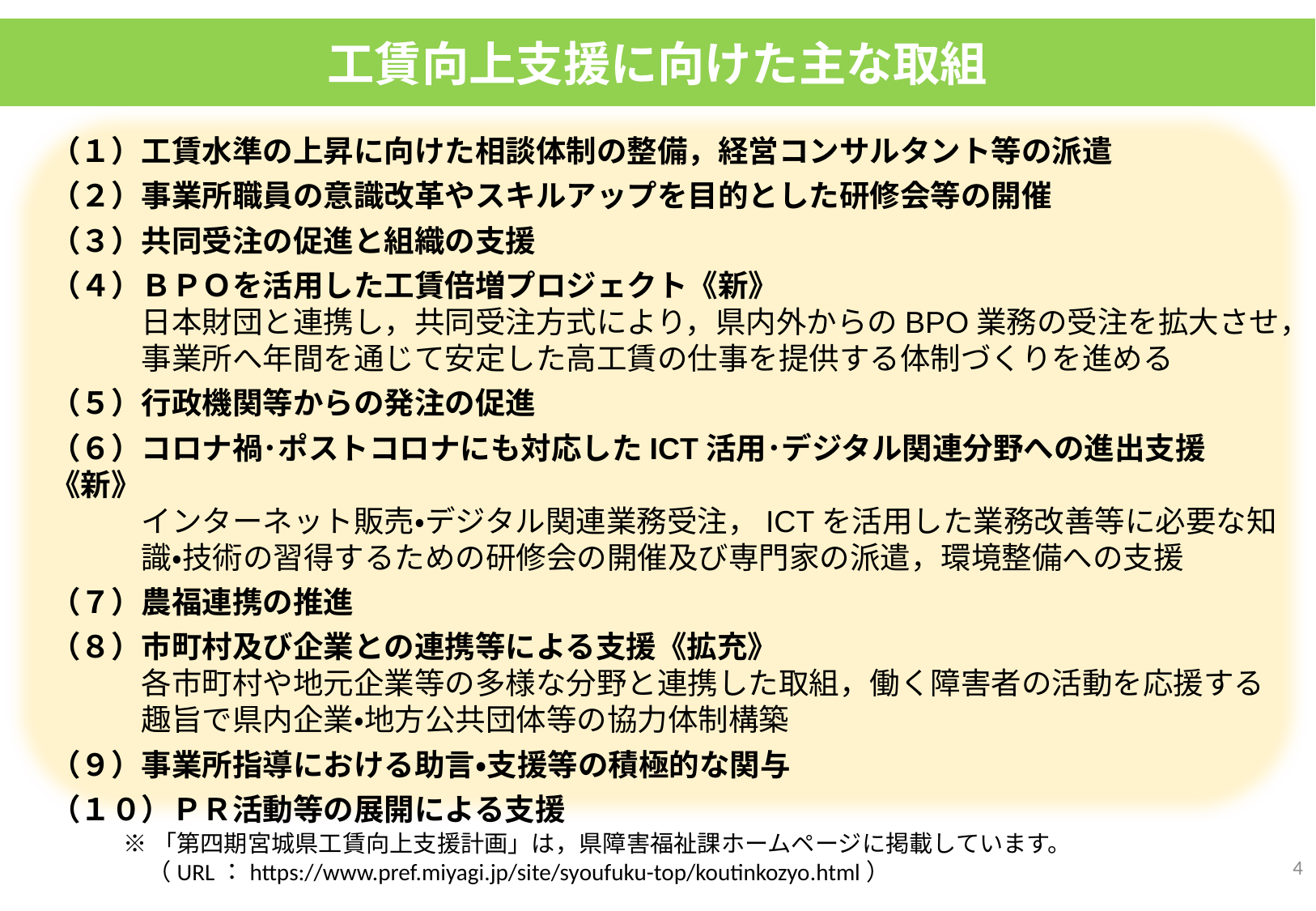

工賃向上支援に向けた主な取組

（１）工賃水準の上昇に向けた相談体制の整備，経営コンサルタント等の派遣

（２）事業所職員の意識改革やスキルアップを目的とした研修会等の開催

（３）共同受注の促進と組織の支援

（４）ＢＰＯを活用した工賃倍増プロジェクト《新》
　　　日本財団と連携し，共同受注方式により，県内外からのBPO業務の受注を拡大させ，
　　　事業所へ年間を通じて安定した高工賃の仕事を提供する体制づくりを進める

（５）行政機関等からの発注の促進

（６）コロナ禍･ポストコロナにも対応したICT活用･デジタル関連分野への進出支援《新》
　　　インターネット販売・デジタル関連業務受注，ICTを活用した業務改善等に必要な知
　　　識・技術の習得するための研修会の開催及び専門家の派遣，環境整備への支援

（７）農福連携の推進

（８）市町村及び企業との連携等による支援《拡充》
　　　各市町村や地元企業等の多様な分野と連携した取組，働く障害者の活動を応援する
　　　趣旨で県内企業・地方公共団体等の協力体制構築

（９）事業所指導における助言・支援等の積極的な関与

（１０）ＰＲ活動等の展開による支援
※「第四期宮城県工賃向上支援計画」は，県障害福祉課ホームページに掲載しています。
　（URL：https://www.pref.miyagi.jp/site/syoufuku-top/koutinkozyo.html）
4